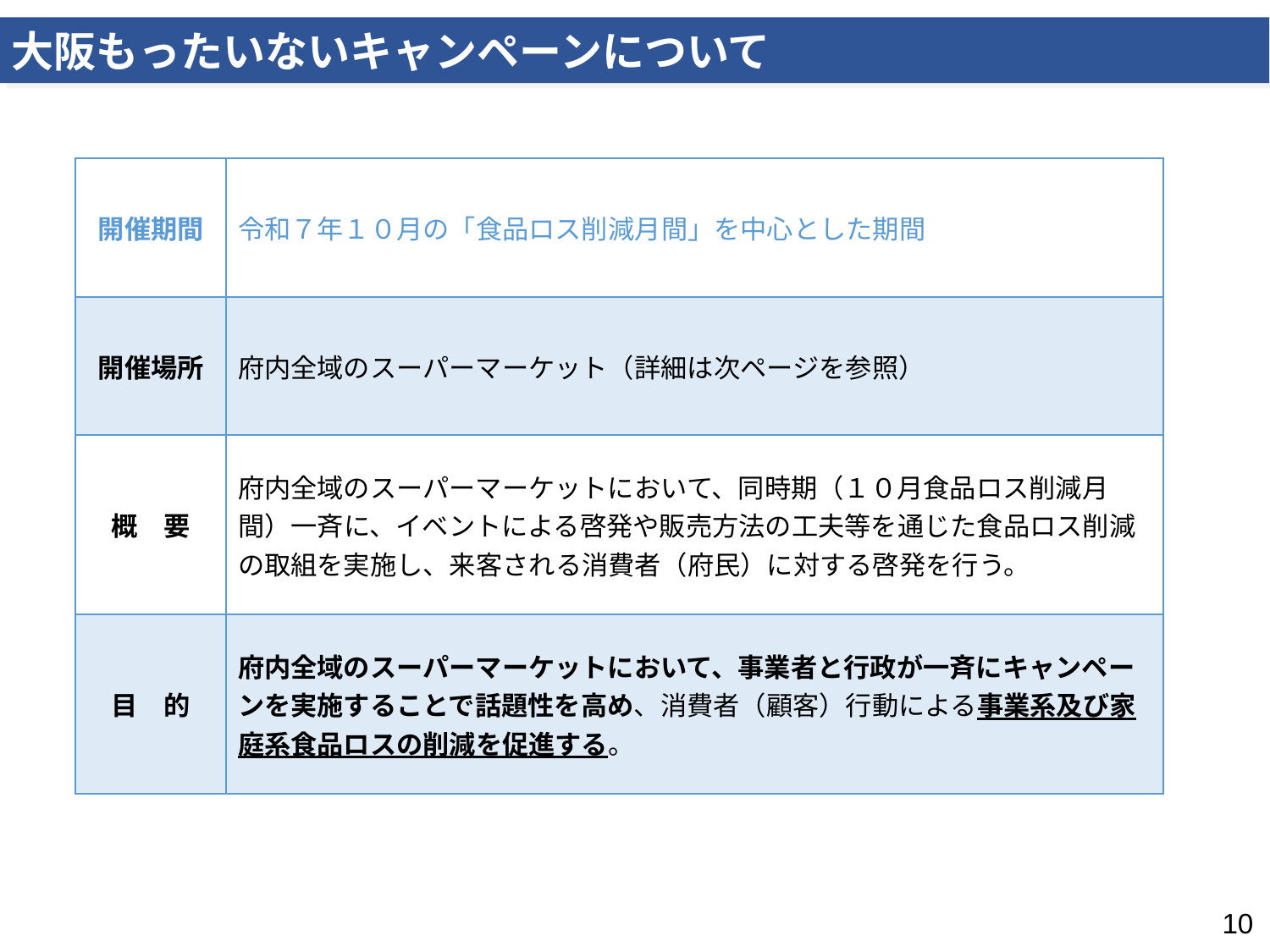

大阪もったいないキャンペーンについて
| 開催期間 | 令和７年１０月の「食品ロス削減月間」を中心とした期間 |
| --- | --- |
| 開催場所 | 府内全域のスーパーマーケット（詳細は次ページを参照） |
| 概　要 | 府内全域のスーパーマーケットにおいて、同時期（１０月食品ロス削減月間）一斉に、イベントによる啓発や販売方法の工夫等を通じた食品ロス削減の取組を実施し、来客される消費者（府民）に対する啓発を行う。 |
| 目　的 | 府内全域のスーパーマーケットにおいて、事業者と行政が一斉にキャンペーンを実施することで話題性を高め、消費者（顧客）行動による事業系及び家庭系食品ロスの削減を促進する。 |
10